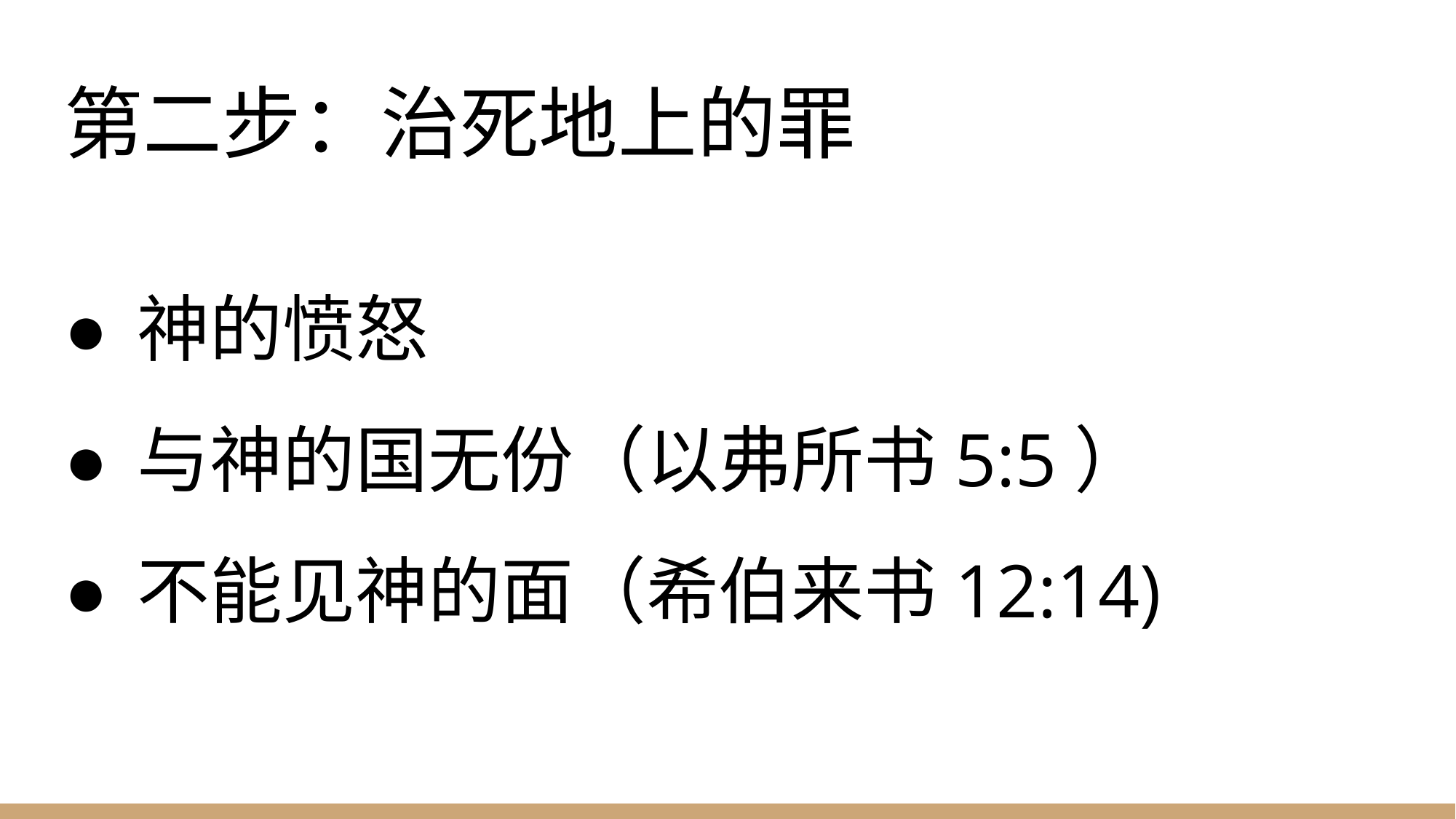

# 第二步：治死地上的罪
神的愤怒
与神的国无份（以弗所书5:5）
不能见神的面（希伯来书12:14)